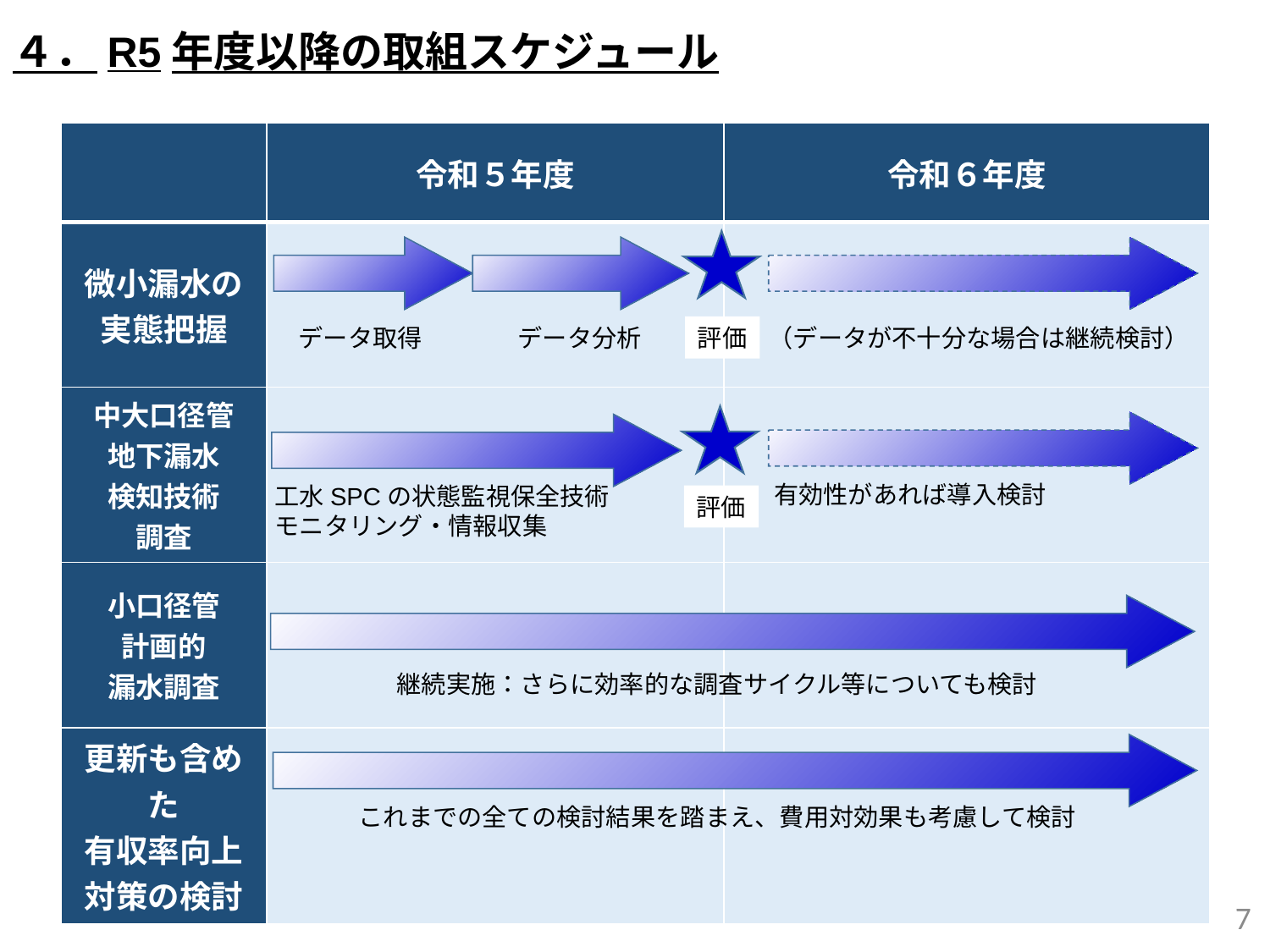

４．R5年度以降の取組スケジュール
|  | 令和５年度 | 令和６年度 |
| --- | --- | --- |
| 微小漏水の実態把握 |  |  |
| 中大口径管 地下漏水 検知技術 調査 |  |  |
| 小口径管 計画的 漏水調査 |  |  |
| 更新も含めた 有収率向上 対策の検討 |  |  |

データ取得
データ分析
評価
（データが不十分な場合は継続検討）

有効性があれば導入検討
工水SPCの状態監視保全技術
モニタリング・情報収集
評価

継続実施：さらに効率的な調査サイクル等についても検討

これまでの全ての検討結果を踏まえ、費用対効果も考慮して検討
7